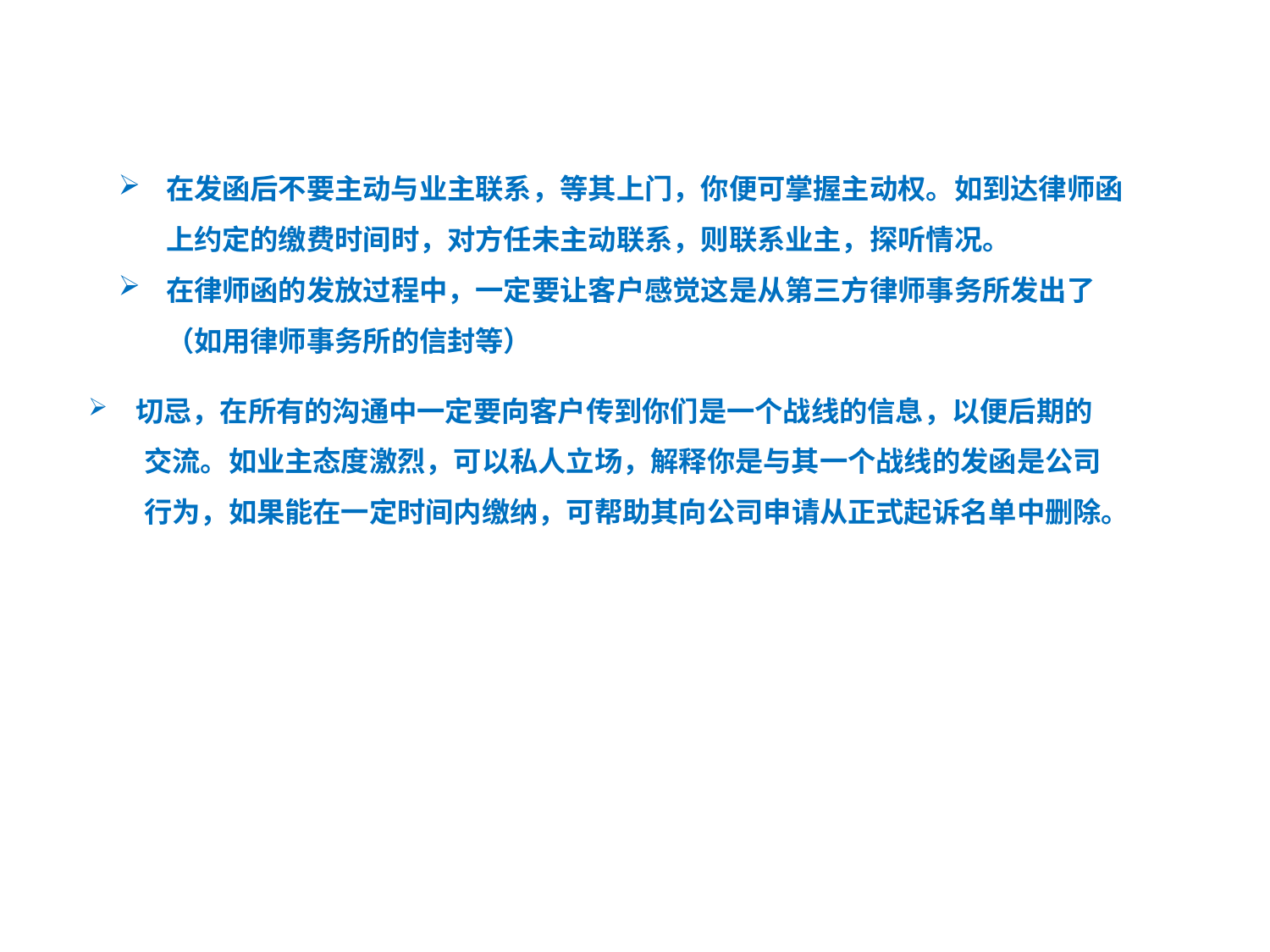

在发函后不要主动与业主联系，等其上门，你便可掌握主动权。如到达律师函上约定的缴费时间时，对方任未主动联系，则联系业主，探听情况。
在律师函的发放过程中，一定要让客户感觉这是从第三方律师事务所发出了（如用律师事务所的信封等）
  切忌，在所有的沟通中一定要向客户传到你们是一个战线的信息，以便后期的
   交流。如业主态度激烈，可以私人立场，解释你是与其一个战线的发函是公司
   行为，如果能在一定时间内缴纳，可帮助其向公司申请从正式起诉名单中删除。